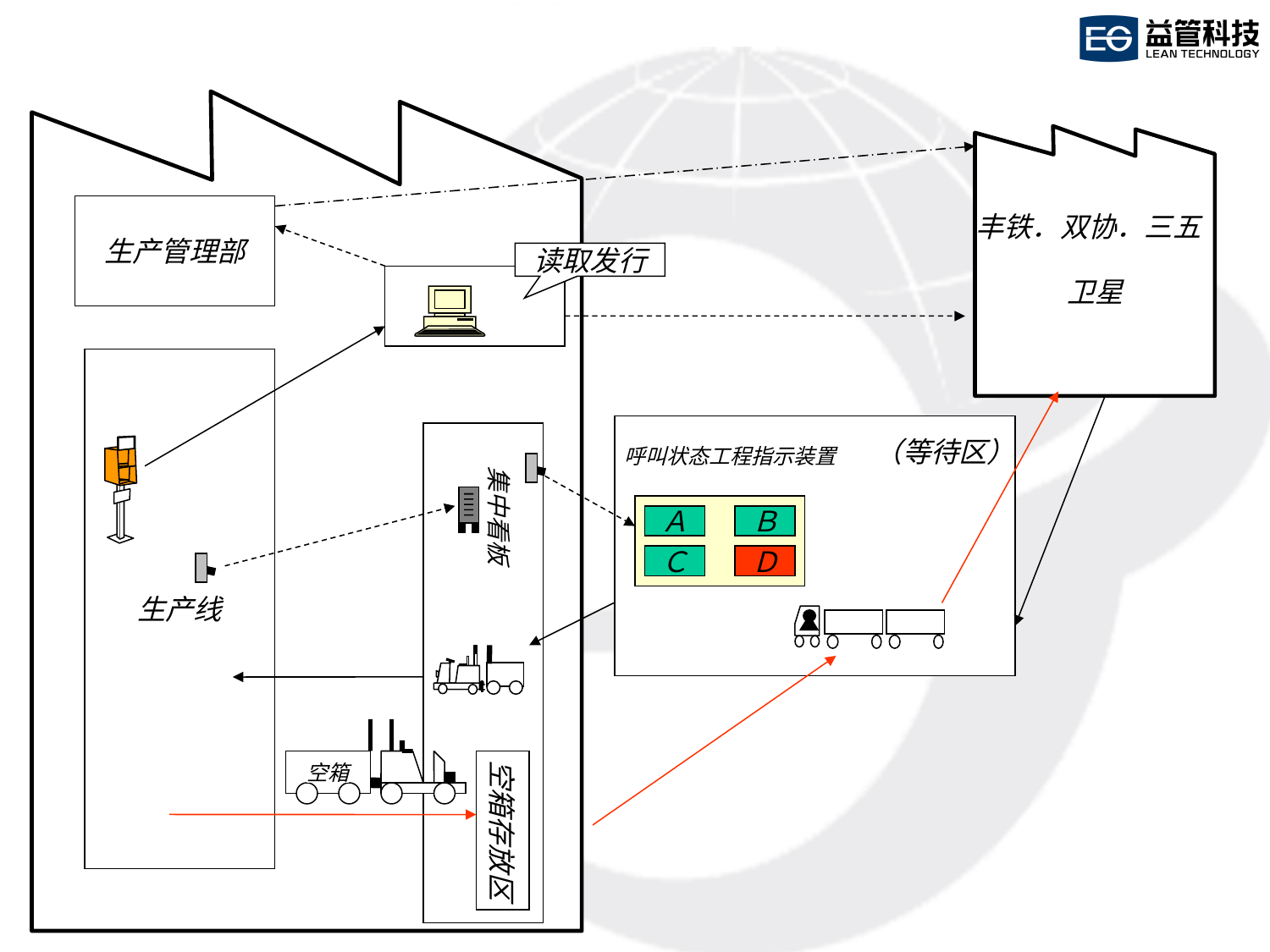

#

生产管理部
丰铁．双协．三五

读取发行
卫星

生产线

呼叫状态工程指示装置

（等待区）

集中看板
Ａ
Ｂ

Ｃ
Ｄ

空箱
空箱存放区